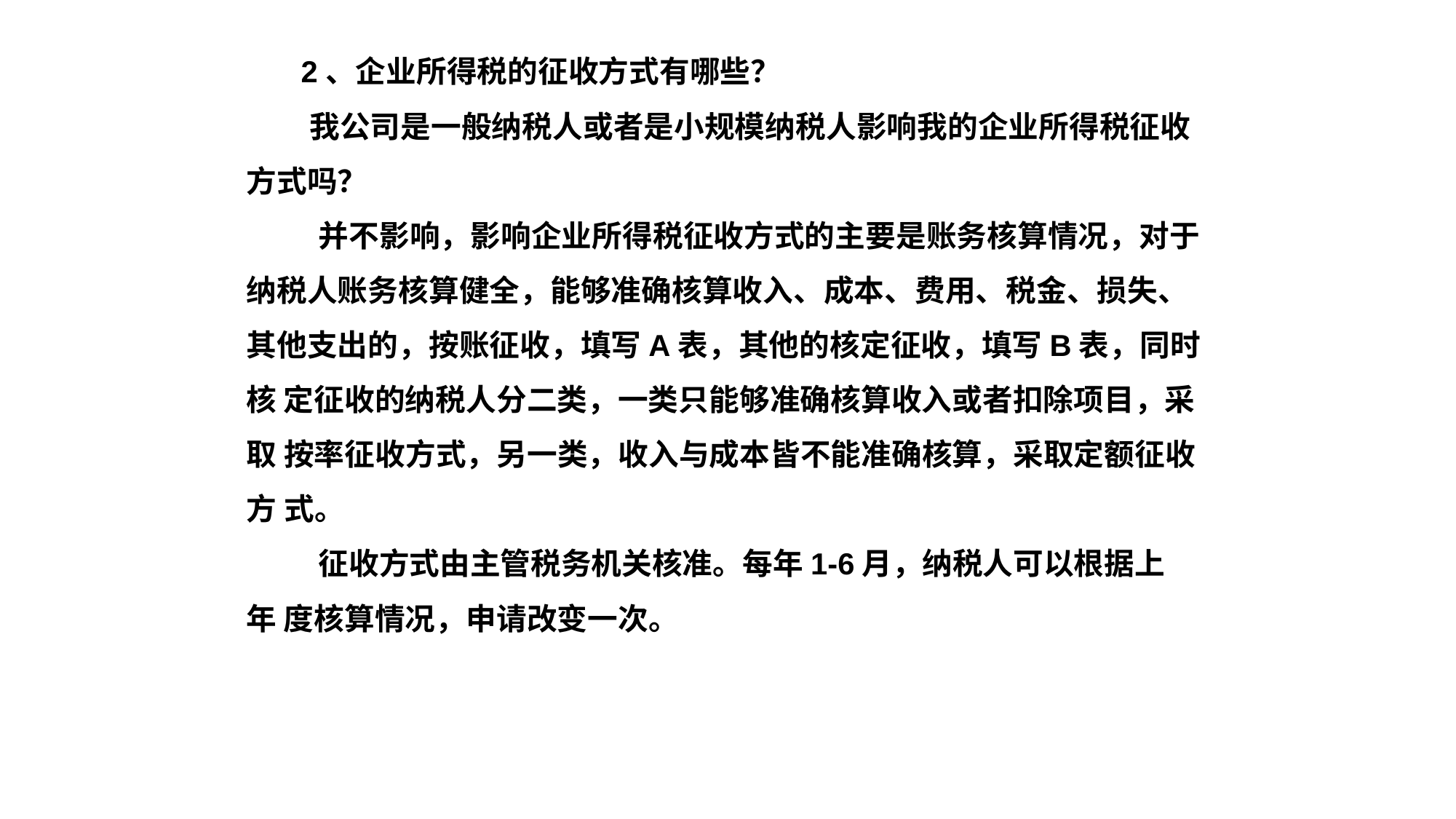

2、企业所得税的征收方式有哪些？
我公司是一般纳税人或者是小规模纳税人影响我的企业所得税征收 方式吗？
并不影响，影响企业所得税征收方式的主要是账务核算情况，对于 纳税人账务核算健全，能够准确核算收入、成本、费用、税金、损失、 其他支出的，按账征收，填写A表，其他的核定征收，填写B表，同时核 定征收的纳税人分二类，一类只能够准确核算收入或者扣除项目，采取 按率征收方式，另一类，收入与成本皆不能准确核算，采取定额征收方 式。
征收方式由主管税务机关核准。每年1-6月，纳税人可以根据上年 度核算情况，申请改变一次。